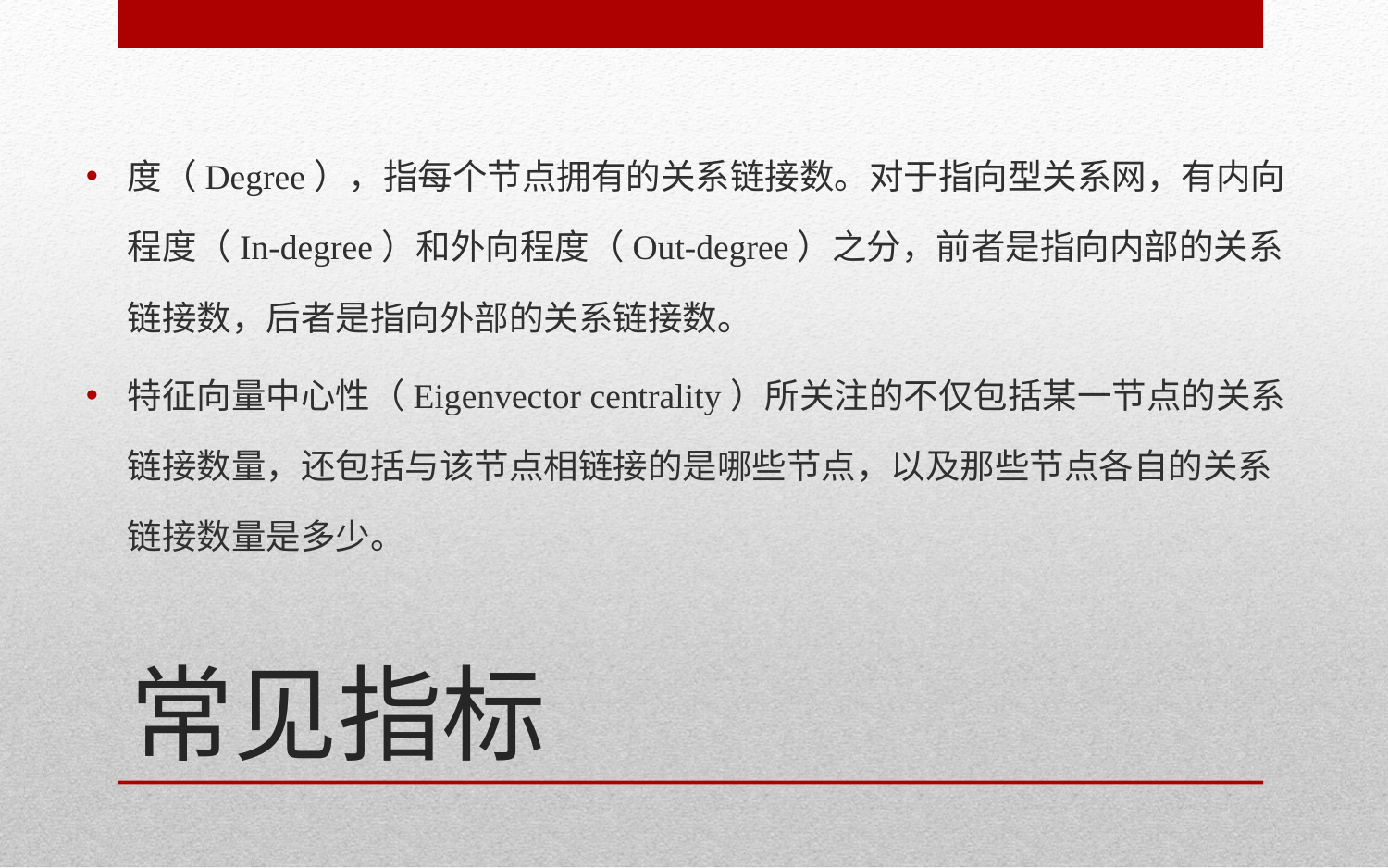

度（Degree），指每个节点拥有的关系链接数。对于指向型关系网，有内向程度（In-degree）和外向程度（Out-degree）之分，前者是指向内部的关系链接数，后者是指向外部的关系链接数。
特征向量中心性（Eigenvector centrality）所关注的不仅包括某一节点的关系链接数量，还包括与该节点相链接的是哪些节点，以及那些节点各自的关系链接数量是多少。
# 常见指标